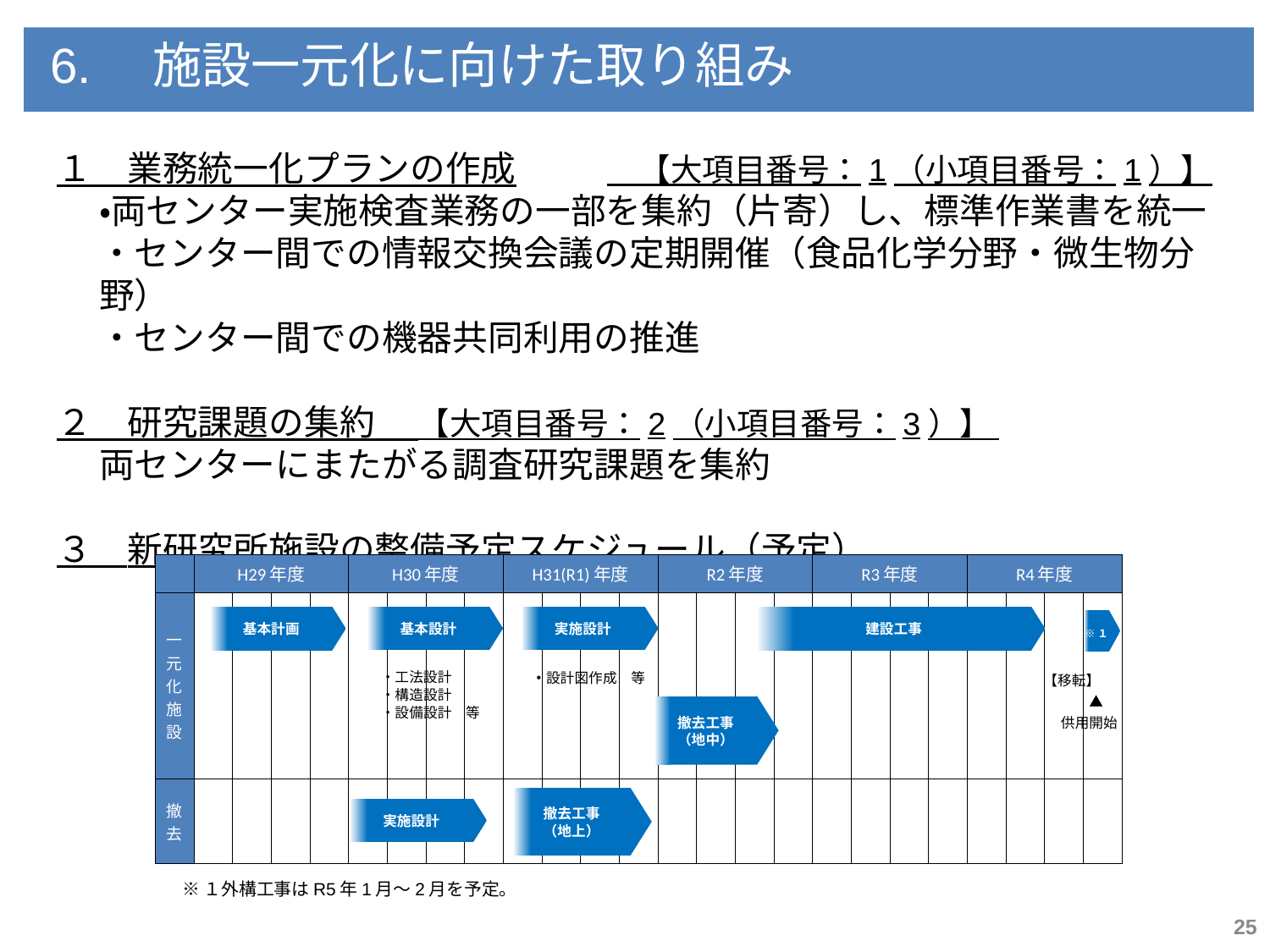

6.　施設一元化に向けた取り組み
１　業務統一化プランの作成	　【大項目番号：1（小項目番号：1）】
	・両センター実施検査業務の一部を集約（片寄）し、標準作業書を統一
　	・センター間での情報交換会議の定期開催（食品化学分野・微生物分野）
	・センター間での機器共同利用の推進

２　研究課題の集約　 【大項目番号：2（小項目番号：3）】
　	両センターにまたがる調査研究課題を集約

３　新研究所施設の整備予定スケジュール（予定）
|  | H29年度 |  |  |  | H30年度 |  |  |  | H31(R1)年度 |  |  |  | R2年度 |  |  |  | R3年度 |  |  |  | R4年度 |  |  |  |
| --- | --- | --- | --- | --- | --- | --- | --- | --- | --- | --- | --- | --- | --- | --- | --- | --- | --- | --- | --- | --- | --- | --- | --- | --- |
| 一元化施設 |  |  |  |  |  |  |  |  |  |  |  |  |  |  |  |  |  |  |  |  |  |  |  |  |
| 撤去 |  |  |  |  |  |  |  |  |  |  |  |  |  |  |  |  |  |  |  |  |  |  |  |  |
建設工事
基本計画
基本設計
実施設計
※１
撤去工事
（地中）
撤去工事
（地上）
実施設計
・設計図作成　等
・工法設計
・構造設計
・設備設計　等
【移転】
　　　 ▲
　 供用開始
※１外構工事はR5年1月～2月を予定。
25